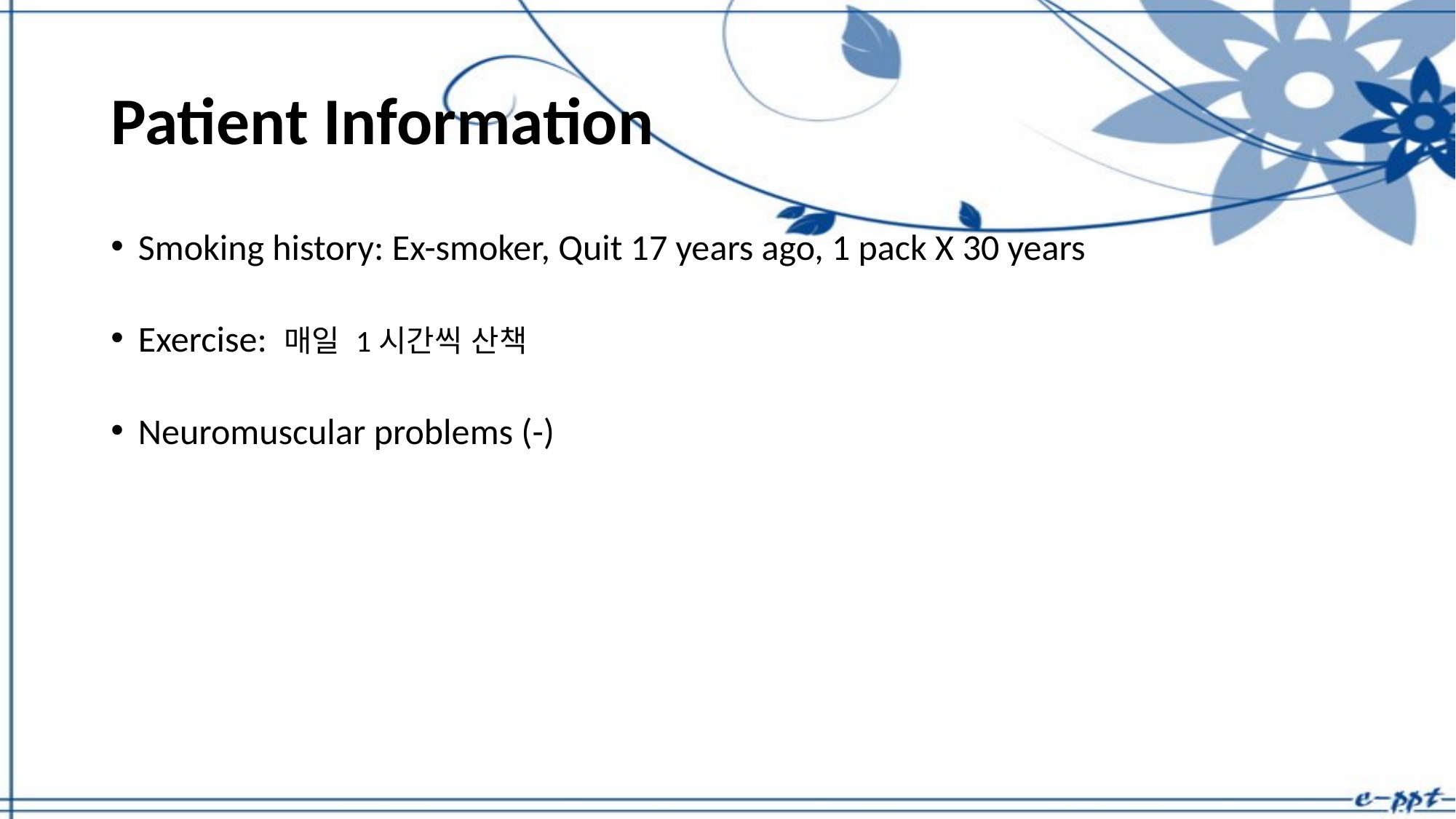

# Patient Information
Smoking history: Ex-smoker, Quit 17 years ago, 1 pack X 30 years

Exercise: 매일 1시간씩 산책

Neuromuscular problems (-)